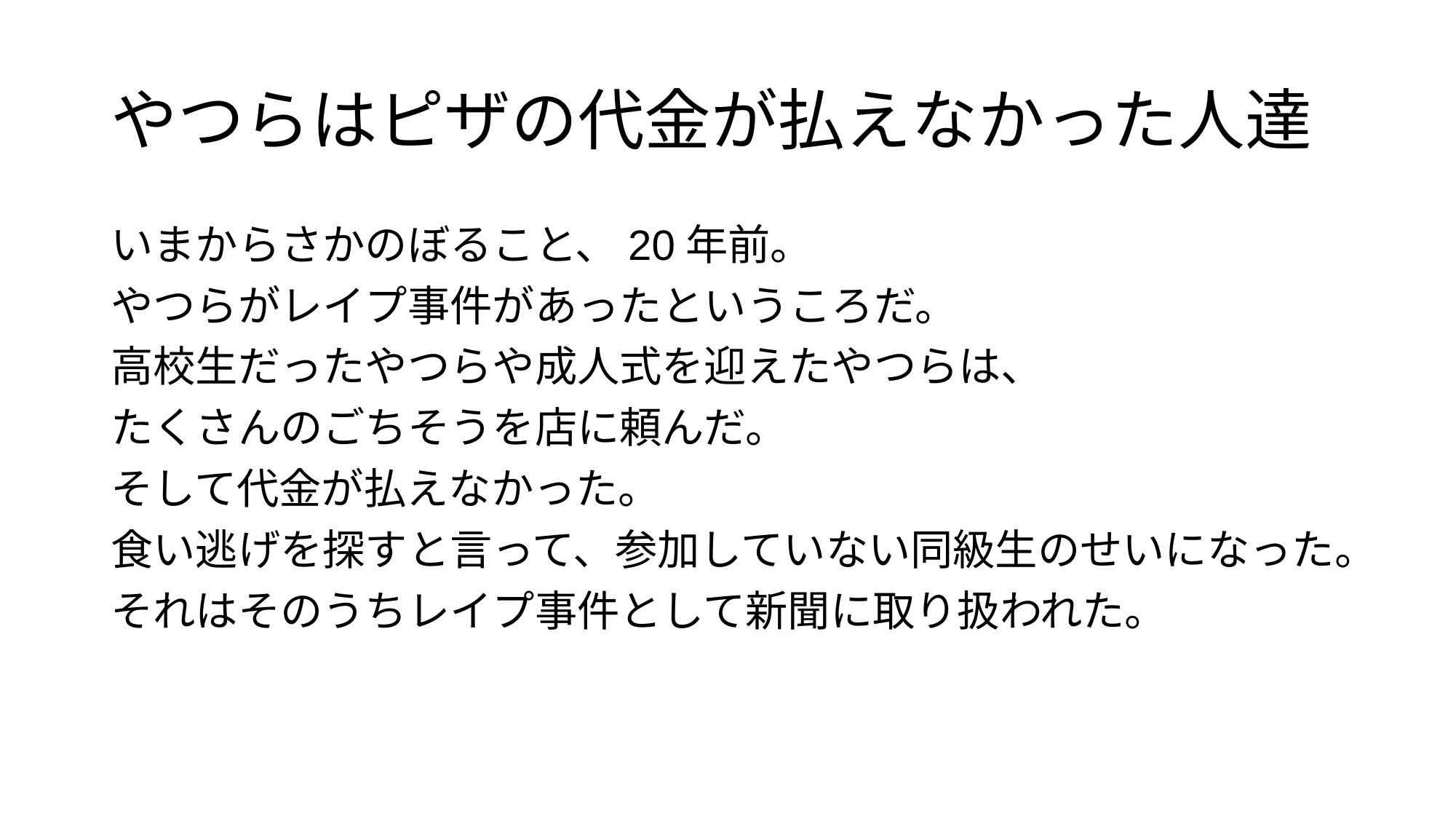

# やつらはピザの代金が払えなかった人達
いまからさかのぼること、20年前。
やつらがレイプ事件があったというころだ。
高校生だったやつらや成人式を迎えたやつらは、
たくさんのごちそうを店に頼んだ。
そして代金が払えなかった。
食い逃げを探すと言って、参加していない同級生のせいになった。
それはそのうちレイプ事件として新聞に取り扱われた。